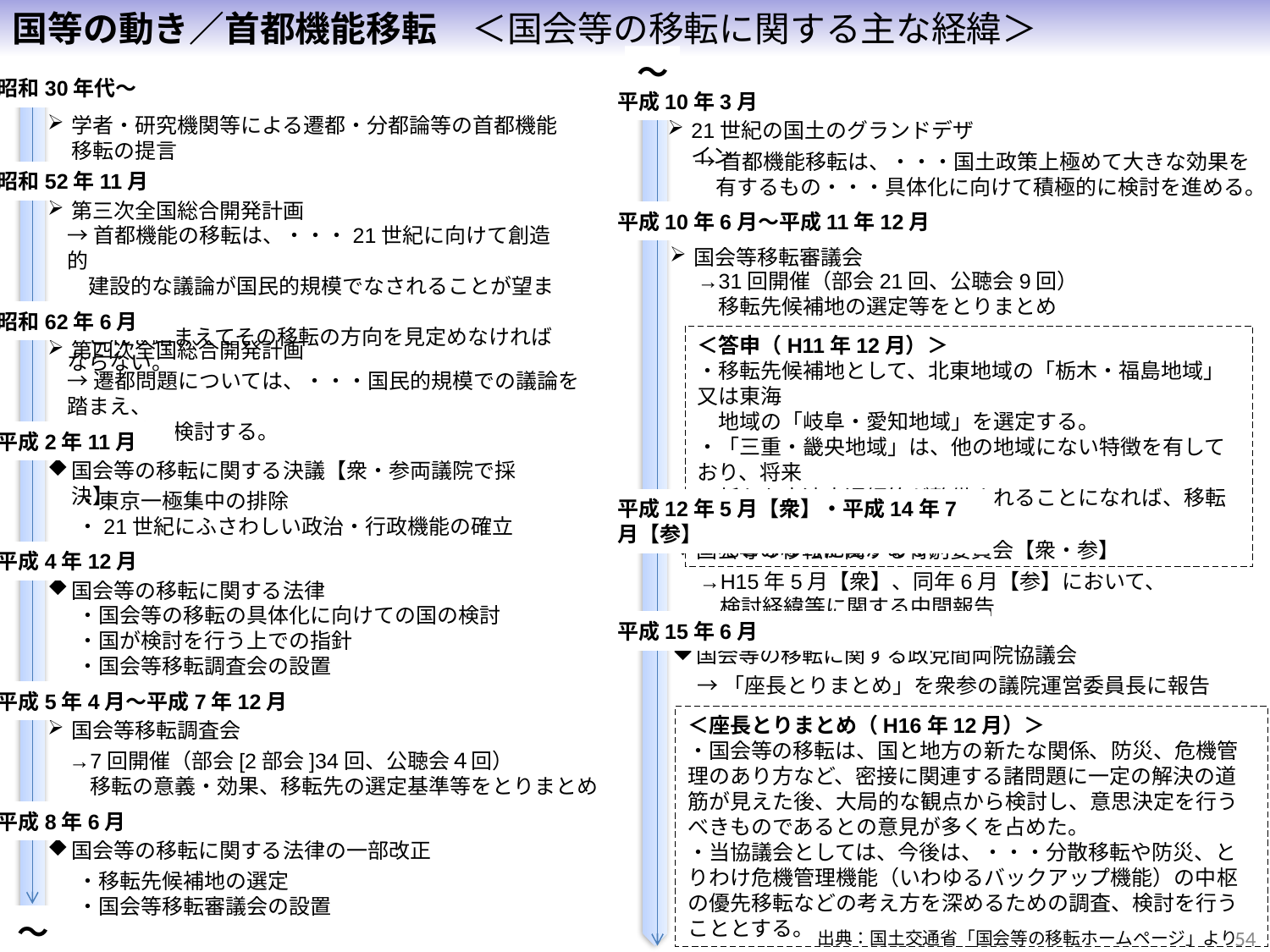

国等の動き／首都機能移転　＜国会等の移転に関する主な経緯＞
～
昭和30年代～
平成10年3月
学者・研究機関等による遷都・分都論等の首都機能移転の提言
21世紀の国土のグランドデザイン
→首都機能移転は、・・・国土政策上極めて大きな効果を
　有するもの・・・具体化に向けて積極的に検討を進める。
昭和52年11月
第三次全国総合開発計画
平成10年6月～平成11年12月
→首都機能の移転は、・・・21世紀に向けて創造的
　建設的な議論が国民的規模でなされることが望まれ、
　これを踏まえてその移転の方向を見定めなければならない。
国会等移転審議会
→31回開催（部会21回、公聴会9回）
　移転先候補地の選定等をとりまとめ
昭和62年6月
＜答申（H11年12月）＞
・移転先候補地として、北東地域の「栃木・福島地域」又は東海
　地域の「岐阜・愛知地域」を選定する。
・「三重・畿央地域」は、他の地域にない特徴を有しており、将来
　新たな高速交通網等が整備されることになれば、移転先候補
　地となる可能性がある。
第四次全国総合開発計画
→遷都問題については、・・・国民的規模での議論を踏まえ、
　引き続き検討する。
平成2年11月
国会等の移転に関する決議【衆・参両議院で採決】
・東京一極集中の排除
・21世紀にふさわしい政治・行政機能の確立

平成12年5月【衆】・平成14年7月【参】
国会等の移転に関する特別委員会【衆・参】
平成4年12月
→H15年5月【衆】、同年6月【参】において、
　検討経緯等に関する中間報告
国会等の移転に関する法律
・国会等の移転の具体化に向けての国の検討
・国が検討を行う上での指針
・国会等移転調査会の設置
平成15年6月
国会等の移転に関する政党間両院協議会
→「座長とりまとめ」を衆参の議院運営委員長に報告
平成5年4月～平成7年12月
＜座長とりまとめ（H16年12月）＞
・国会等の移転は、国と地方の新たな関係、防災、危機管理のあり方など、密接に関連する諸問題に一定の解決の道筋が見えた後、大局的な観点から検討し、意思決定を行うべきものであるとの意見が多くを占めた。
・当協議会としては、今後は、・・・分散移転や防災、とりわけ危機管理機能（いわゆるバックアップ機能）の中枢の優先移転などの考え方を深めるための調査、検討を行うこととする。
国会等移転調査会
→7回開催（部会[2部会]34回、公聴会４回）
　移転の意義・効果、移転先の選定基準等をとりまとめ
平成8年6月
国会等の移転に関する法律の一部改正
・移転先候補地の選定
・国会等移転審議会の設置
～
出典：国土交通省「国会等の移転ホームページ」より
54